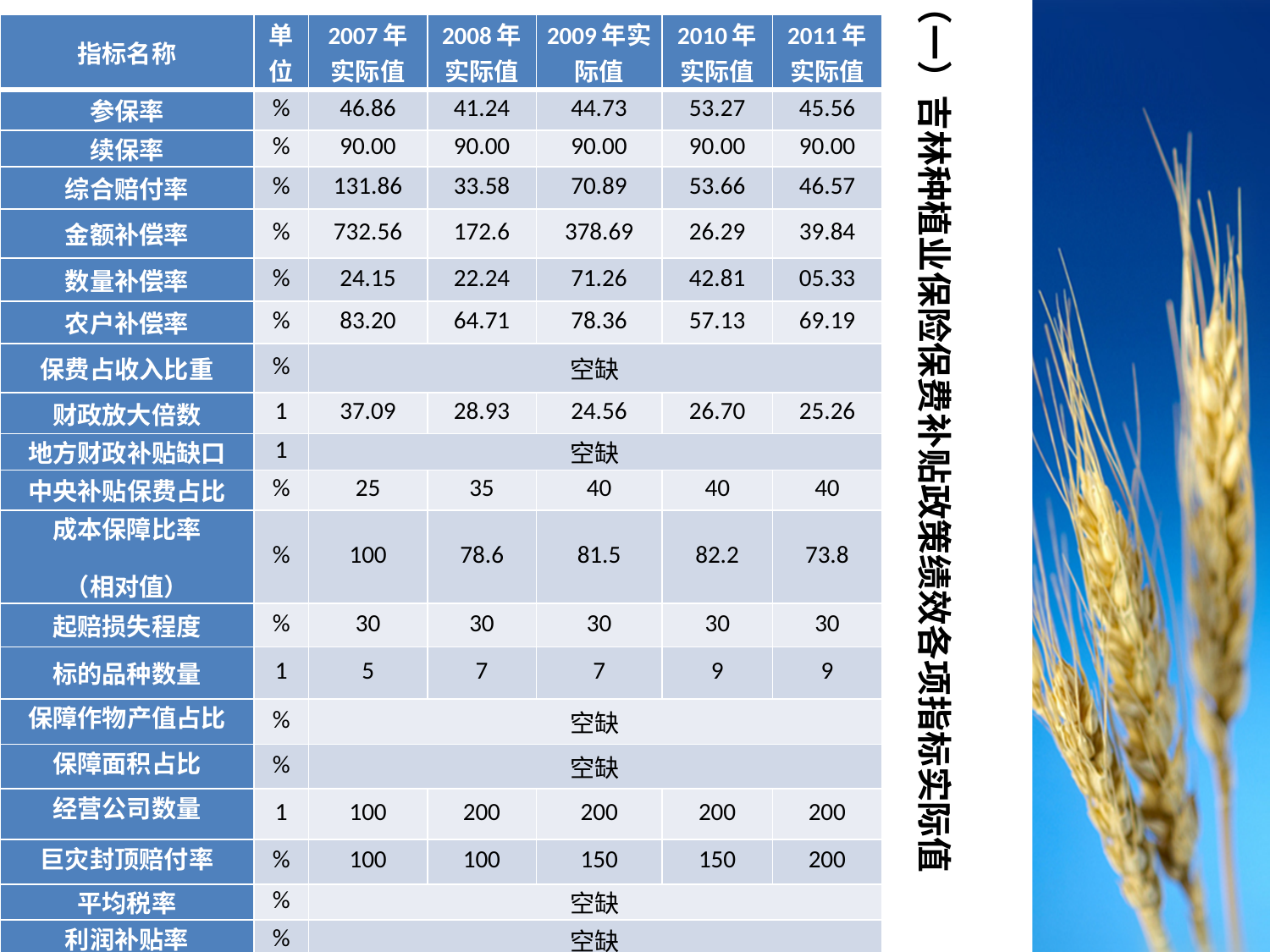

（一）吉林种植业保险保费补贴政策绩效各项指标实际值
| 指标名称 | 单位 | 2007年实际值 | 2008年实际值 | 2009年实际值 | 2010年实际值 | 2011年实际值 |
| --- | --- | --- | --- | --- | --- | --- |
| 参保率 | % | 46.86 | 41.24 | 44.73 | 53.27 | 45.56 |
| 续保率 | % | 90.00 | 90.00 | 90.00 | 90.00 | 90.00 |
| 综合赔付率 | % | 131.86 | 33.58 | 70.89 | 53.66 | 46.57 |
| 金额补偿率 | % | 732.56 | 172.6 | 378.69 | 26.29 | 39.84 |
| 数量补偿率 | % | 24.15 | 22.24 | 71.26 | 42.81 | 05.33 |
| 农户补偿率 | % | 83.20 | 64.71 | 78.36 | 57.13 | 69.19 |
| 保费占收入比重 | % | 空缺 |  |  |  |  |
| 财政放大倍数 | 1 | 37.09 | 28.93 | 24.56 | 26.70 | 25.26 |
| 地方财政补贴缺口 | 1 | 空缺 |  |  |  |  |
| 中央补贴保费占比 | % | 25 | 35 | 40 | 40 | 40 |
| 成本保障比率 （相对值） | % | 100 | 78.6 | 81.5 | 82.2 | 73.8 |
| 起赔损失程度 | % | 30 | 30 | 30 | 30 | 30 |
| 标的品种数量 | 1 | 5 | 7 | 7 | 9 | 9 |
| 保障作物产值占比 | % | 空缺 |  |  |  |  |
| 保障面积占比 | % | 空缺 |  |  |  |  |
| 经营公司数量 | 1 | 100 | 200 | 200 | 200 | 200 |
| 巨灾封顶赔付率 | % | 100 | 100 | 150 | 150 | 200 |
| 平均税率 | % | 空缺 |  |  |  |  |
| 利润补贴率 | % | 空缺 |  |  |  |  |